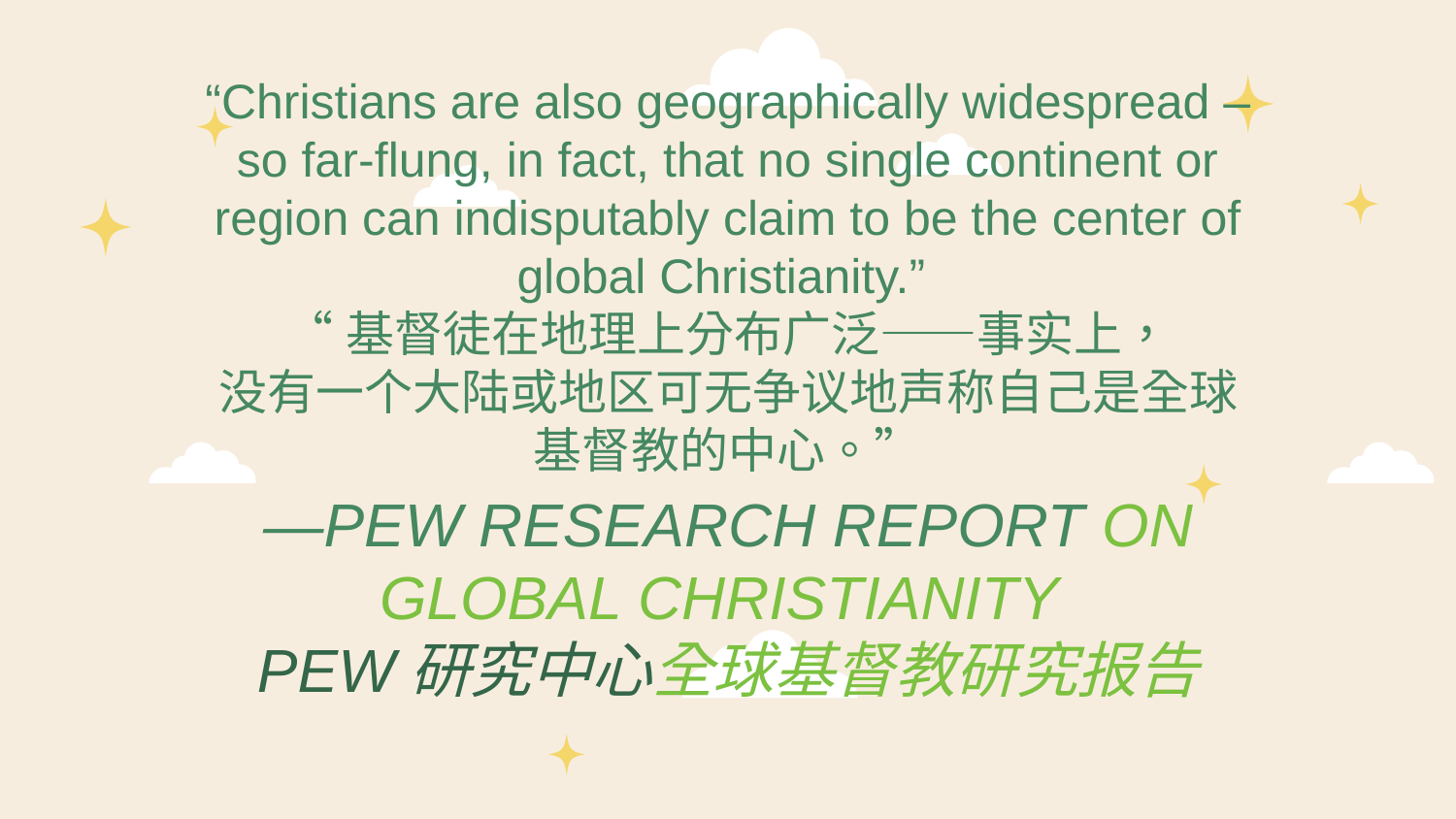

“Christians are also geographically widespread – so far-flung, in fact, that no single continent or region can indisputably claim to be the center of global Christianity.”
“基督徒在地理上分布广泛——事实上，
没有一个大陆或地区可无争议地声称自己是全球基督教的中心。”

# —PEW RESEARCH REPORT ON GLOBAL CHRISTIANITY PEW研究中心全球基督教研究报告